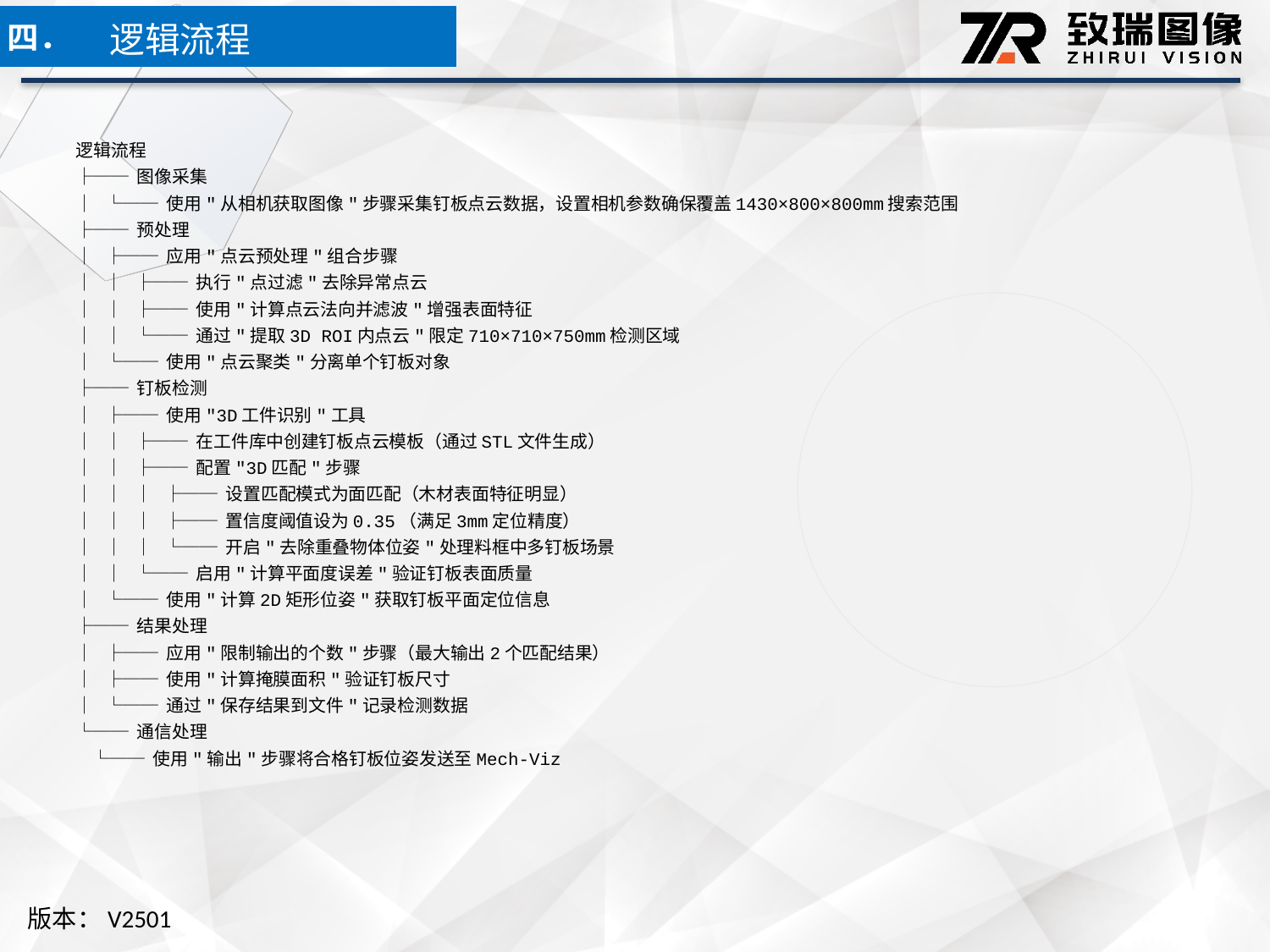

逻辑流程
四．

逻辑流程
├── 图像采集
│   └── 使用"从相机获取图像"步骤采集钉板点云数据，设置相机参数确保覆盖1430×800×800mm搜索范围
├── 预处理
│   ├── 应用"点云预处理"组合步骤
│   │   ├── 执行"点过滤"去除异常点云
│   │   ├── 使用"计算点云法向并滤波"增强表面特征
│   │   └── 通过"提取3D ROI内点云"限定710×710×750mm检测区域
│   └── 使用"点云聚类"分离单个钉板对象
├── 钉板检测
│   ├── 使用"3D工件识别"工具
│   │   ├── 在工件库中创建钉板点云模板（通过STL文件生成）
│   │   ├── 配置"3D匹配"步骤
│   │   │   ├── 设置匹配模式为面匹配（木材表面特征明显）
│   │   │   ├── 置信度阈值设为0.35（满足3mm定位精度）
│   │   │   └── 开启"去除重叠物体位姿"处理料框中多钉板场景
│   │   └── 启用"计算平面度误差"验证钉板表面质量
│   └── 使用"计算2D矩形位姿"获取钉板平面定位信息
├── 结果处理
│   ├── 应用"限制输出的个数"步骤（最大输出2个匹配结果）
│   ├── 使用"计算掩膜面积"验证钉板尺寸
│   └── 通过"保存结果到文件"记录检测数据
└── 通信处理
    └── 使用"输出"步骤将合格钉板位姿发送至Mech-Viz